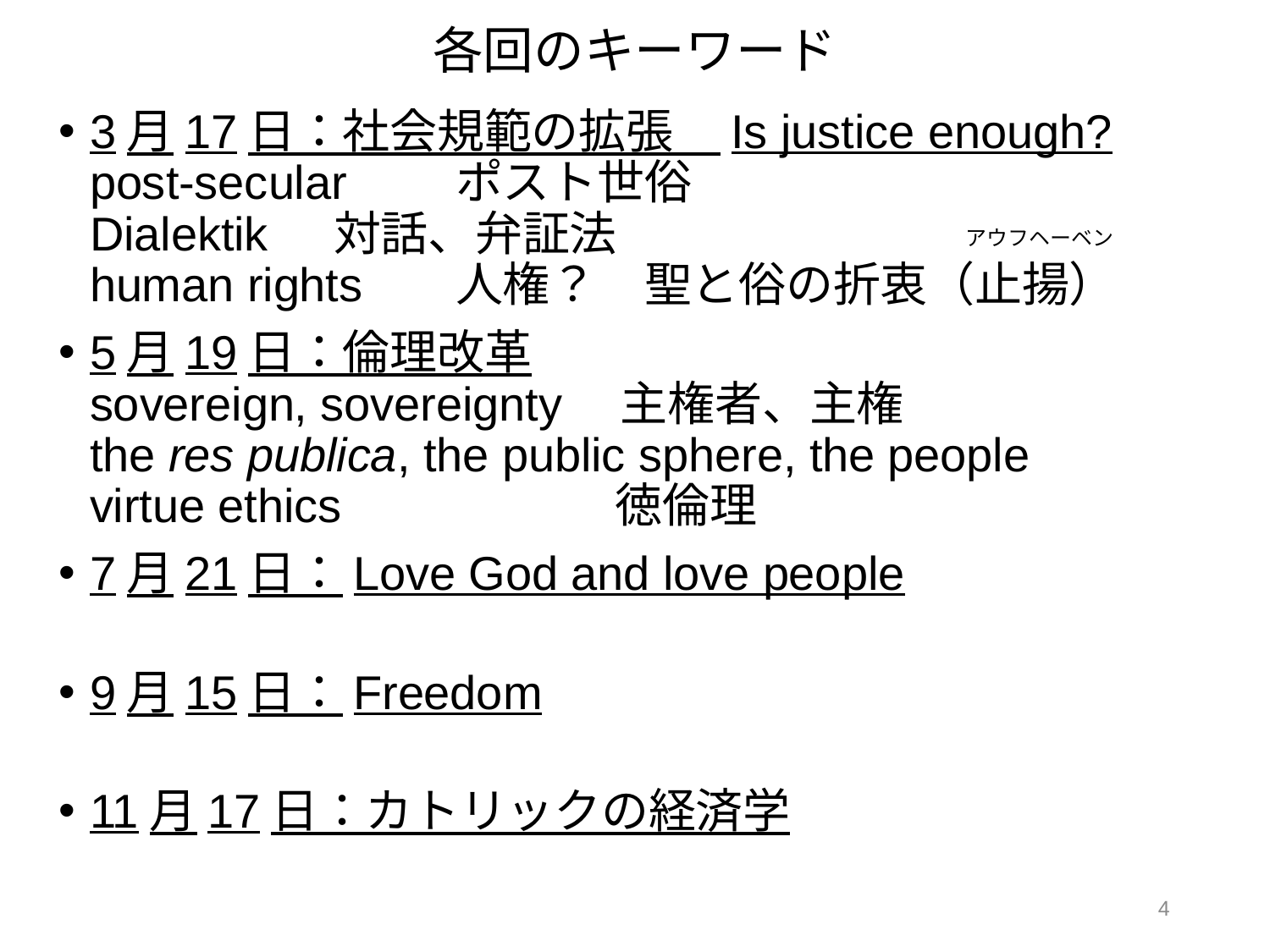

# 各回のキーワード
3月17日：社会規範の拡張　Is justice enough?
post-secular	ポスト世俗
Dialektik		対話、弁証法
human rights	人権？　聖と俗の折衷（止揚）
5月19日：倫理改革
sovereign, sovereignty　主権者、主権
the res publica, the public sphere, the people
virtue ethics                    徳倫理
7月21日：Love God and love people
9月15日：Freedom
11月17日：カトリックの経済学

アウフヘーベン
4